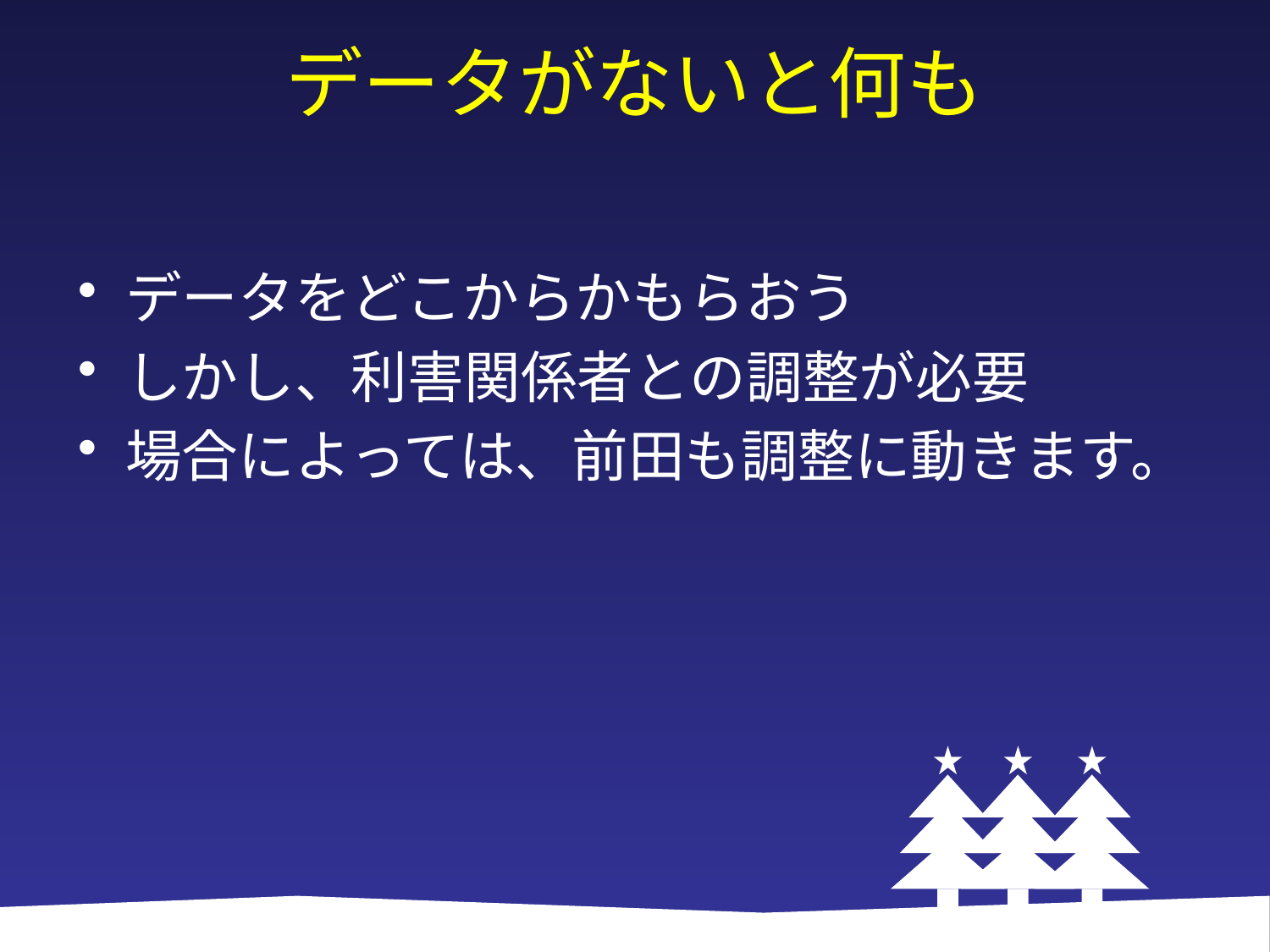

# データがないと何も
データをどこからかもらおう
しかし、利害関係者との調整が必要
場合によっては、前田も調整に動きます。